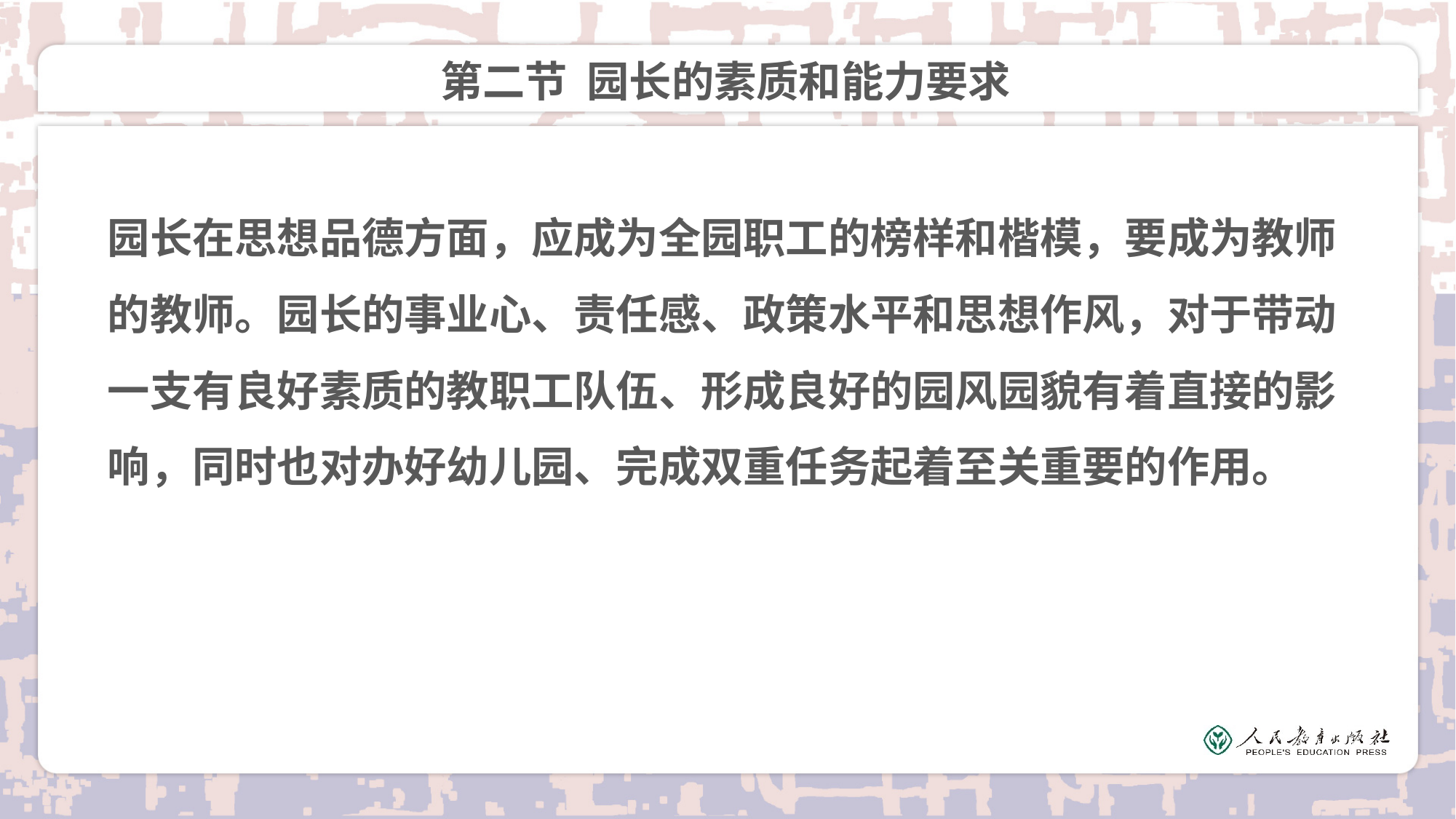

# 第二节  园长的素质和能力要求
园长在思想品德方面，应成为全园职工的榜样和楷模，要成为教师的教师。园长的事业心、责任感、政策水平和思想作风，对于带动一支有良好素质的教职工队伍、形成良好的园风园貌有着直接的影响，同时也对办好幼儿园、完成双重任务起着至关重要的作用。